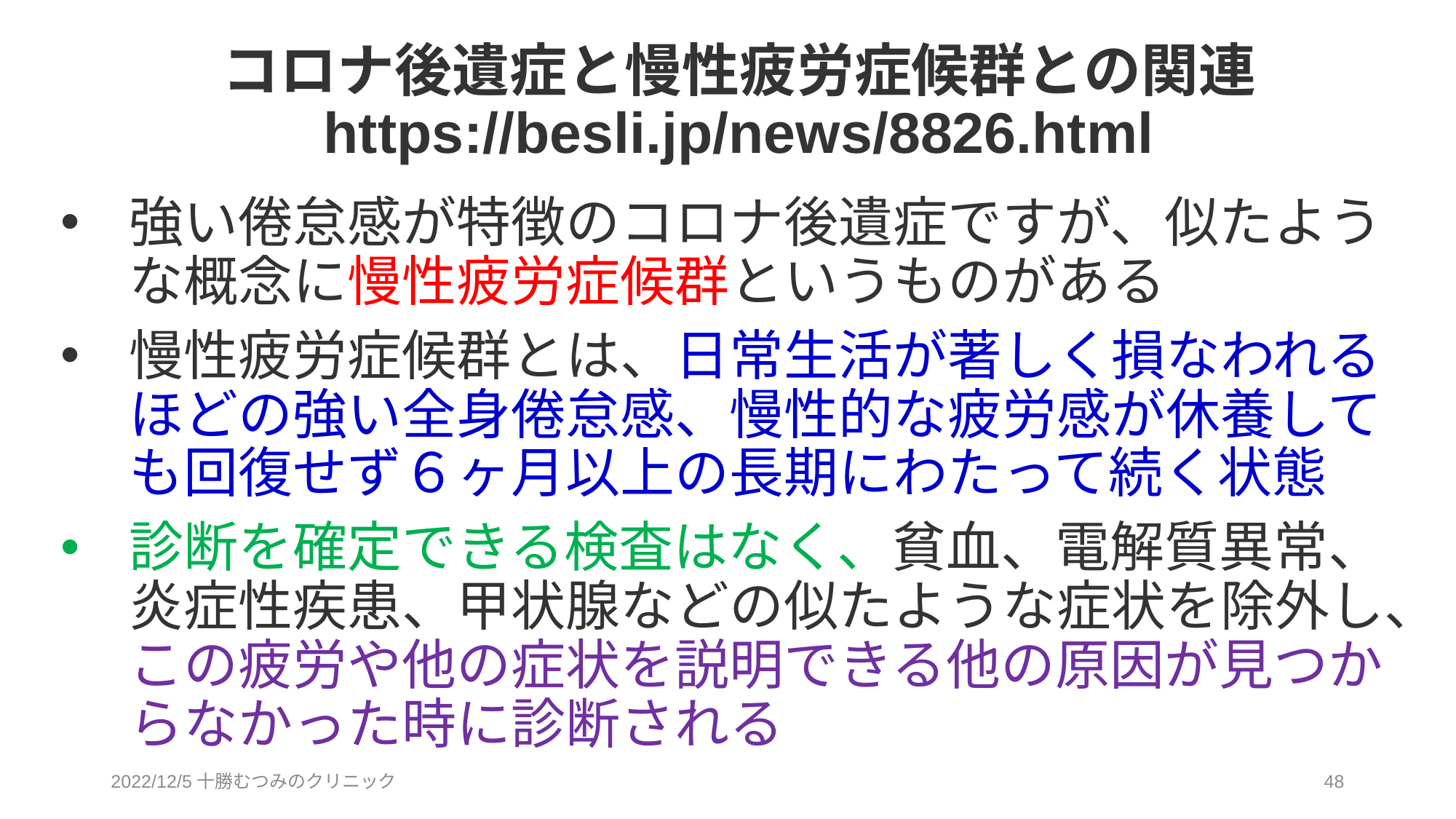

# コロナ後遺症と慢性疲労症候群との関連 https://besli.jp/news/8826.html
強い倦怠感が特徴のコロナ後遺症ですが、似たような概念に慢性疲労症候群というものがある
慢性疲労症候群とは、日常生活が著しく損なわれるほどの強い全身倦怠感、慢性的な疲労感が休養しても回復せず６ヶ月以上の長期にわたって続く状態
診断を確定できる検査はなく、貧血、電解質異常、炎症性疾患、甲状腺などの似たような症状を除外し、この疲労や他の症状を説明できる他の原因が見つからなかった時に診断される
2022/12/5十勝むつみのクリニック
48